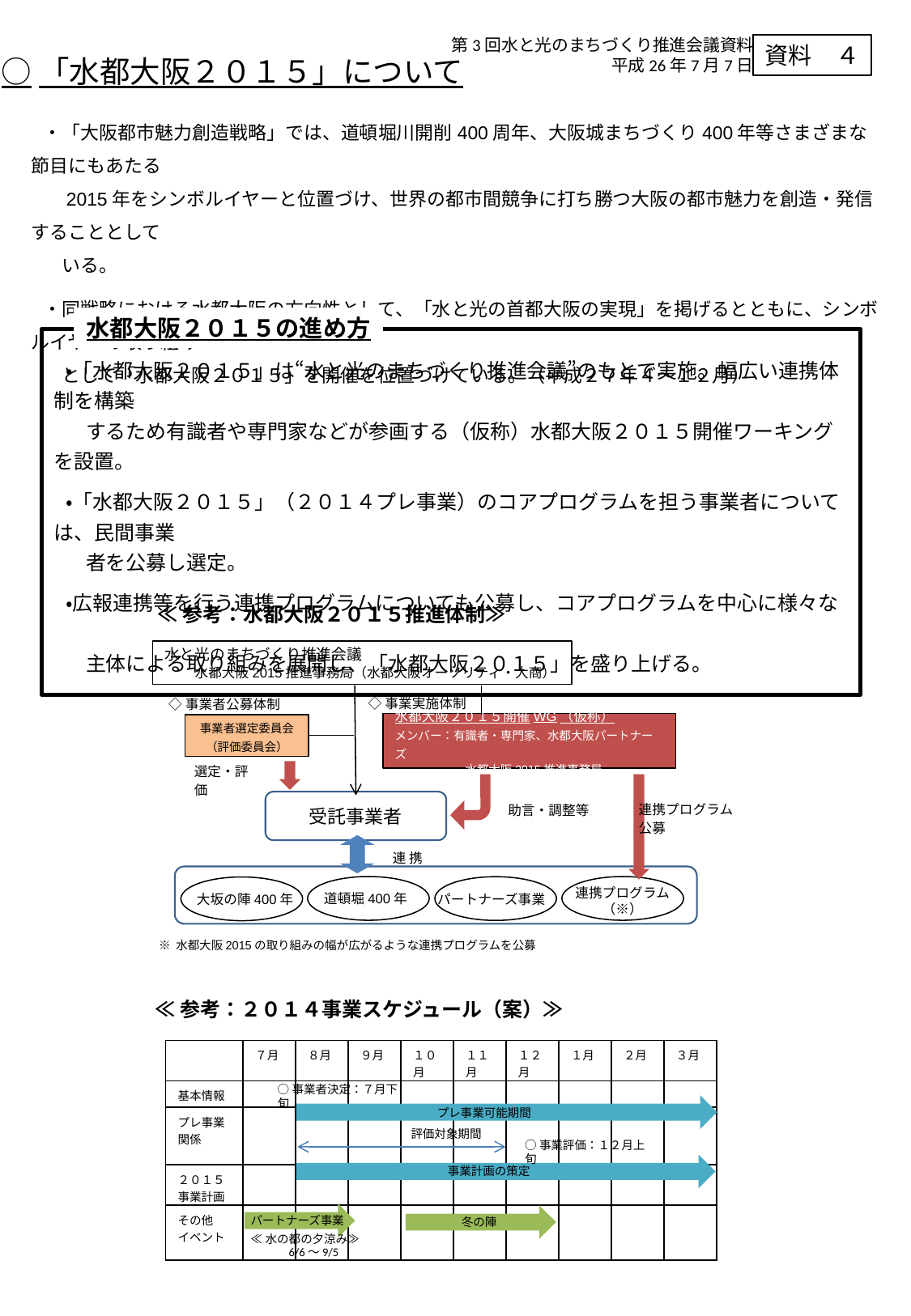

第3回水と光のまちづくり推進会議資料
平成26年7月7日
資料　４
○「水都大阪２０１５」について
・「大阪都市魅力創造戦略」では、道頓堀川開削400周年、大阪城まちづくり400年等さまざまな節目にもあたる
　2015年をシンボルイヤーと位置づけ、世界の都市間競争に打ち勝つ大阪の都市魅力を創造・発信することとして
　いる。
・同戦略における水都大阪の方向性として、「水と光の首都大阪の実現」を掲げるとともに、シンボルイヤーの取り組み
　として「水都大阪２０１５」を開催を位置づけている。（平成２７年４～１２月）
水都大阪２０１５の進め方

・「水都大阪２０１５」は“水と光のまちづくり推進会議”のもとで実施。幅広い連携体制を構築
　するため有識者や専門家などが参画する（仮称）水都大阪２０１５開催ワーキングを設置。
・「水都大阪２０１５」（２０１４プレ事業）のコアプログラムを担う事業者については、民間事業
　者を公募し選定。
・広報連携等を行う連携プログラムについても公募し、コアプログラムを中心に様々な
　主体による取り組みを展開し、「水都大阪２０１５」を盛り上げる。

≪参考：水都大阪２０１５推進体制≫
水と光のまちづくり推進会議
　　水都大阪2015推進事務局（水都大阪オーソリティ・大商）
◇事業実施体制
◇事業者公募体制
水都大阪２０１５開催WG（仮称）
メンバー：有識者・専門家、水都大阪パートナーズ
　　　　　　水都大阪2015推進事務局
事業者選定委員会
（評価委員会）
選定・評価

受託事業者
連携プログラム
公募
助言・調整等

連 携

道頓堀400年

連携プログラム
（※）

パートナーズ事業

大坂の陣400年

※ 水都大阪2015の取り組みの幅が広がるような連携プログラムを公募
≪参考：２０１４事業スケジュール（案）≫
|  | ７月 | ８月 | ９月 | １０月 | １１月 | １２月 | １月 | ２月 | ３月 |
| --- | --- | --- | --- | --- | --- | --- | --- | --- | --- |
| 基本情報 |  |  |  |  |  |  |  |  |  |
| プレ事業関係 |  |  |  |  |  |  |  |  |  |
| ２０１５ 事業計画 |  |  |  |  |  |  |  |  |  |
| その他 イベント |  |  |  |  |  |  |  |  |  |
○事業者決定：７月下旬

プレ事業可能期間
評価対象期間
○事業評価：１２月上旬

事業計画の策定

パートナーズ事業
≪水の都の夕涼み≫
　　　6/6～9/5

冬の陣